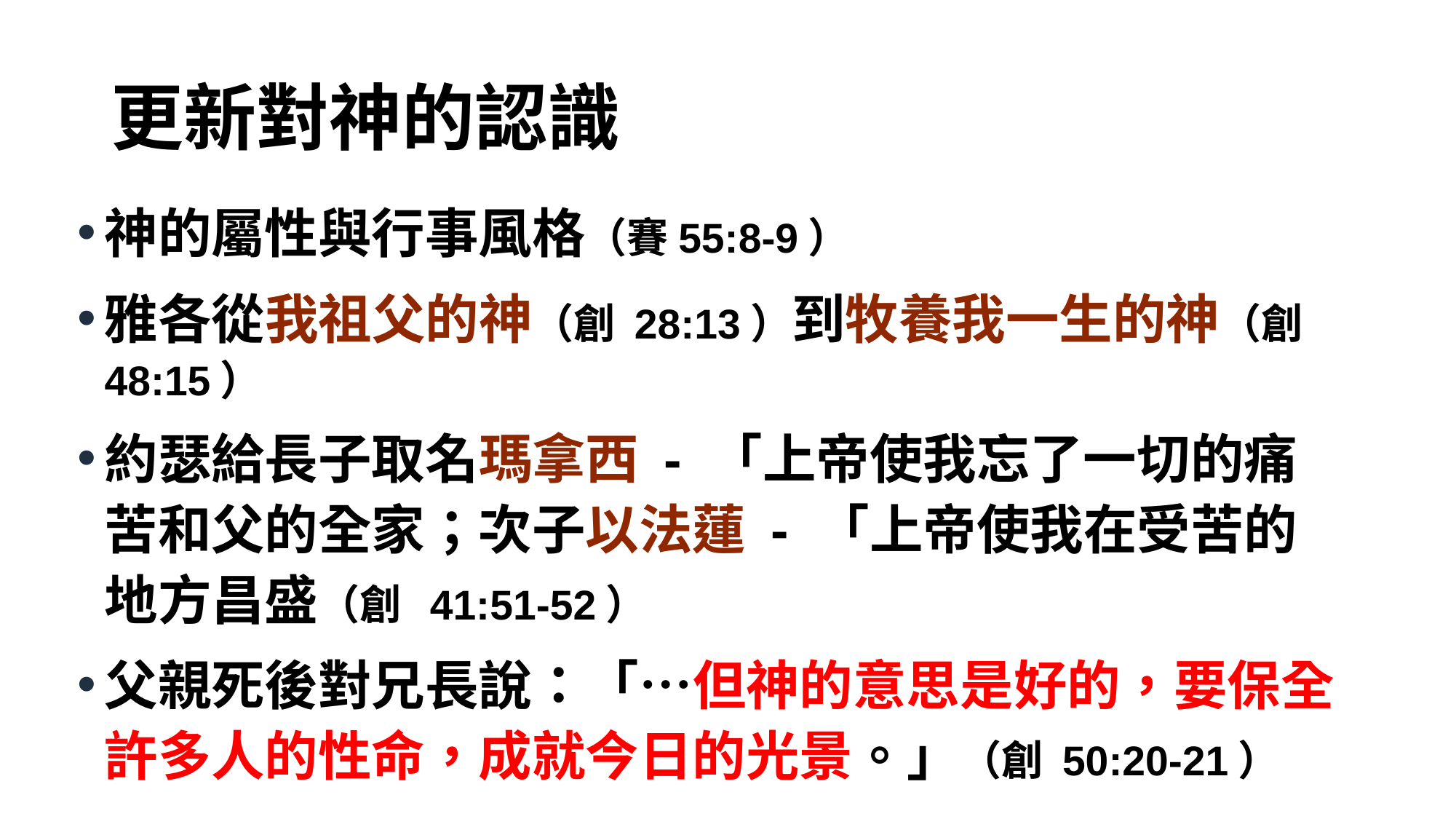

# 更新對神的認識
神的屬性與行事風格（賽55:8-9）
雅各從我祖父的神（創 28:13）到牧養我一生的神（創48:15）
約瑟給長子取名瑪拿西 - 「上帝使我忘了一切的痛苦和父的全家；次子以法蓮 - 「上帝使我在受苦的地方昌盛（創  41:51-52）
父親死後對兄長說：「…但神的意思是好的，要保全許多人的性命，成就今日的光景。」（創 50:20-21）